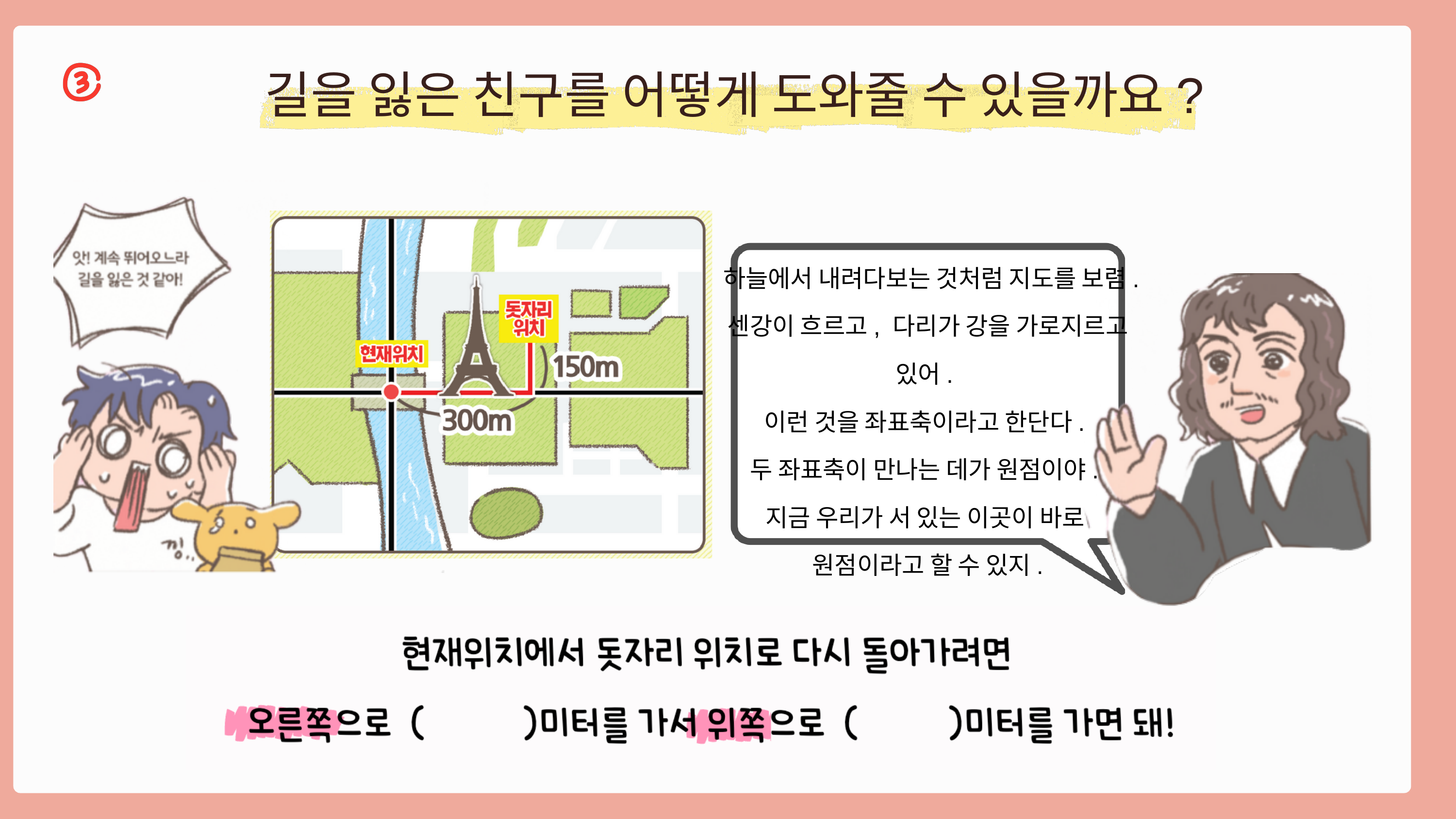

길을 잃은 친구를 어떻게 도와줄 수 있을까요?

하늘에서 내려다보는 것처럼 지도를 보렴.
센강이 흐르고, 다리가 강을 가로지르고 있어.
이런 것을 좌표축이라고 한단다.
두 좌표축이 만나는 데가 원점이야.
지금 우리가 서 있는 이곳이 바로
원점이라고 할 수 있지.

원점